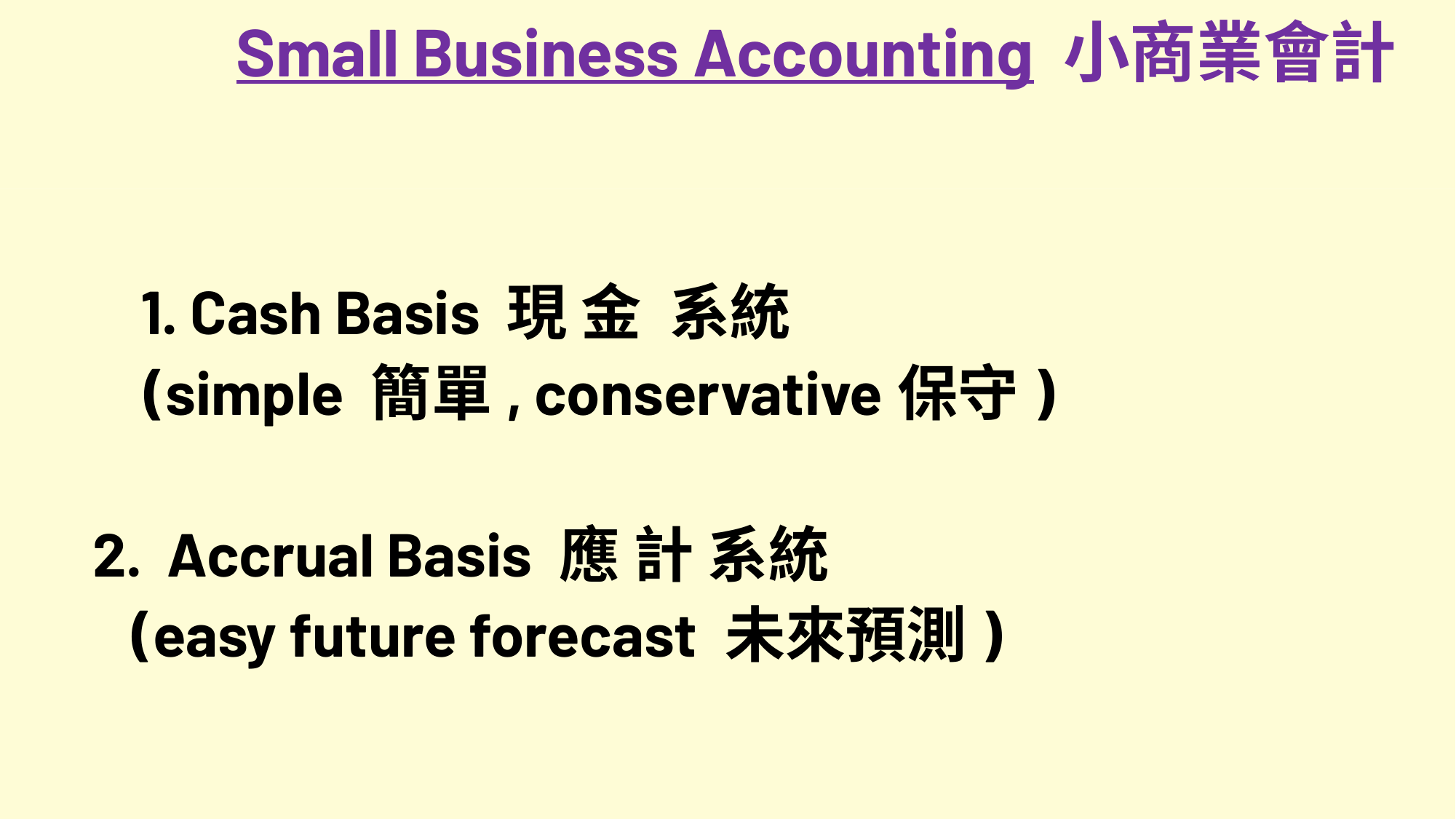

# Small Business Accounting 小商業會計

 Cash Basis 現 金  系統
	  (simple 簡單, conservative保守)

2.  Accrual Basis 應 計 系統
	 (easy future forecast 未來預測)